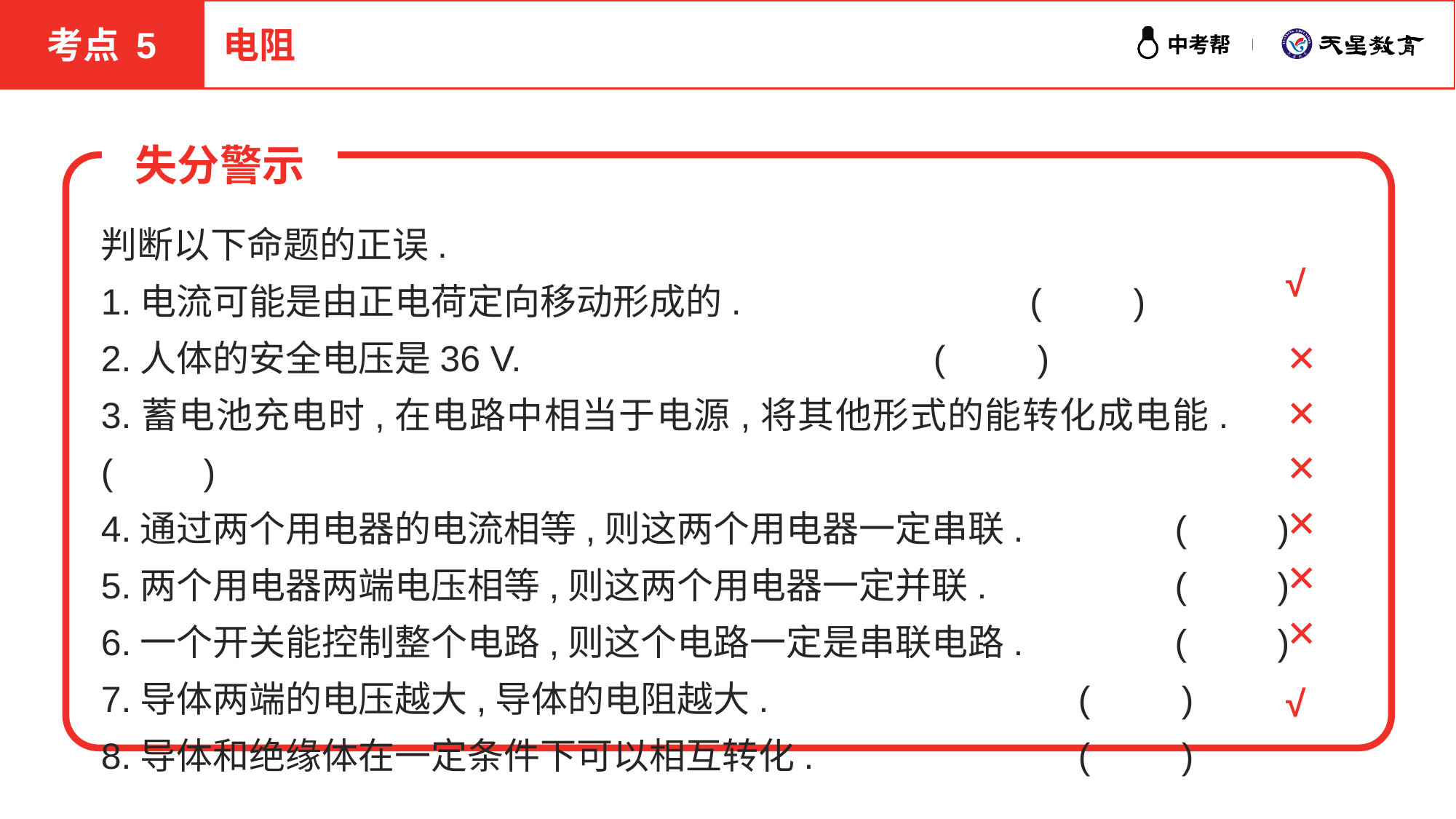

考点 5
电阻
失分警示

判断以下命题的正误.
1.电流可能是由正电荷定向移动形成的.	                           (　　)
2.人体的安全电压是36 V.	                                       (　　)
3.蓄电池充电时,在电路中相当于电源,将其他形式的能转化成电能.	   (　　)
4.通过两个用电器的电流相等,则这两个用电器一定串联.	         (　　)
5.两个用电器两端电压相等,则这两个用电器一定并联.	         (　　)
6.一个开关能控制整个电路,则这个电路一定是串联电路.	         (　　)
7.导体两端的电压越大,导体的电阻越大.	                     (　　)
8.导体和绝缘体在一定条件下可以相互转化.	                     (　　)
√
✕
✕
✕
✕
✕
✕
√